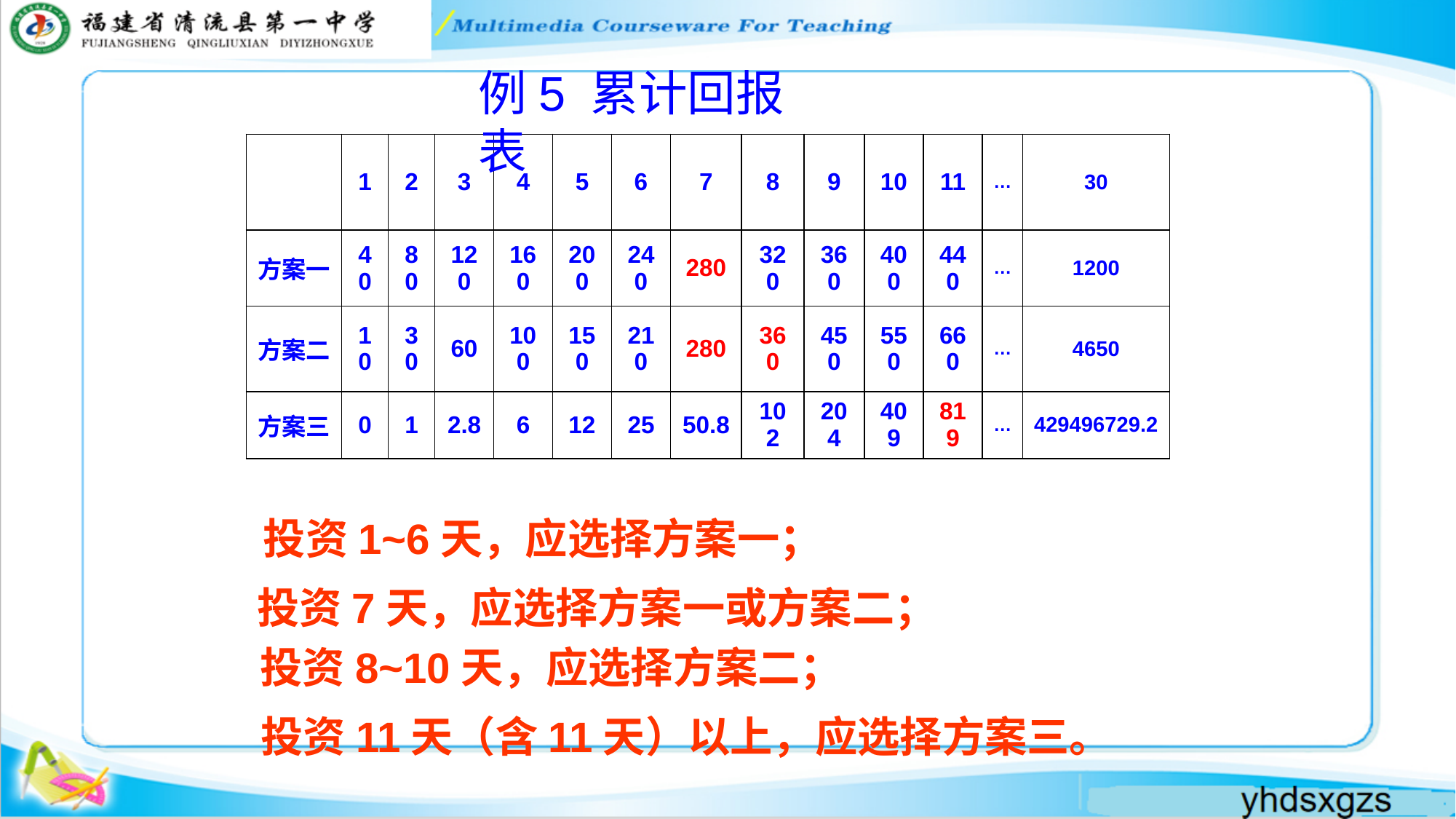

例5 累计回报表
|  | 1 | 2 | 3 | 4 | 5 | 6 | 7 | 8 | 9 | 10 | 11 | … | 30 |
| --- | --- | --- | --- | --- | --- | --- | --- | --- | --- | --- | --- | --- | --- |
| 方案一 | 40 | 80 | 120 | 160 | 200 | 240 | 280 | 320 | 360 | 400 | 440 | … | 1200 |
| 方案二 | 10 | 30 | 60 | 100 | 150 | 210 | 280 | 360 | 450 | 550 | 660 | … | 4650 |
| 方案三 | 0 | 1 | 2.8 | 6 | 12 | 25 | 50.8 | 102 | 204 | 409 | 819 | … | 429496729.2 |
投资1~6天，应选择方案一；
投资7天，应选择方案一或方案二；
投资8~10天，应选择方案二；
投资11天（含11天）以上，应选择方案三。